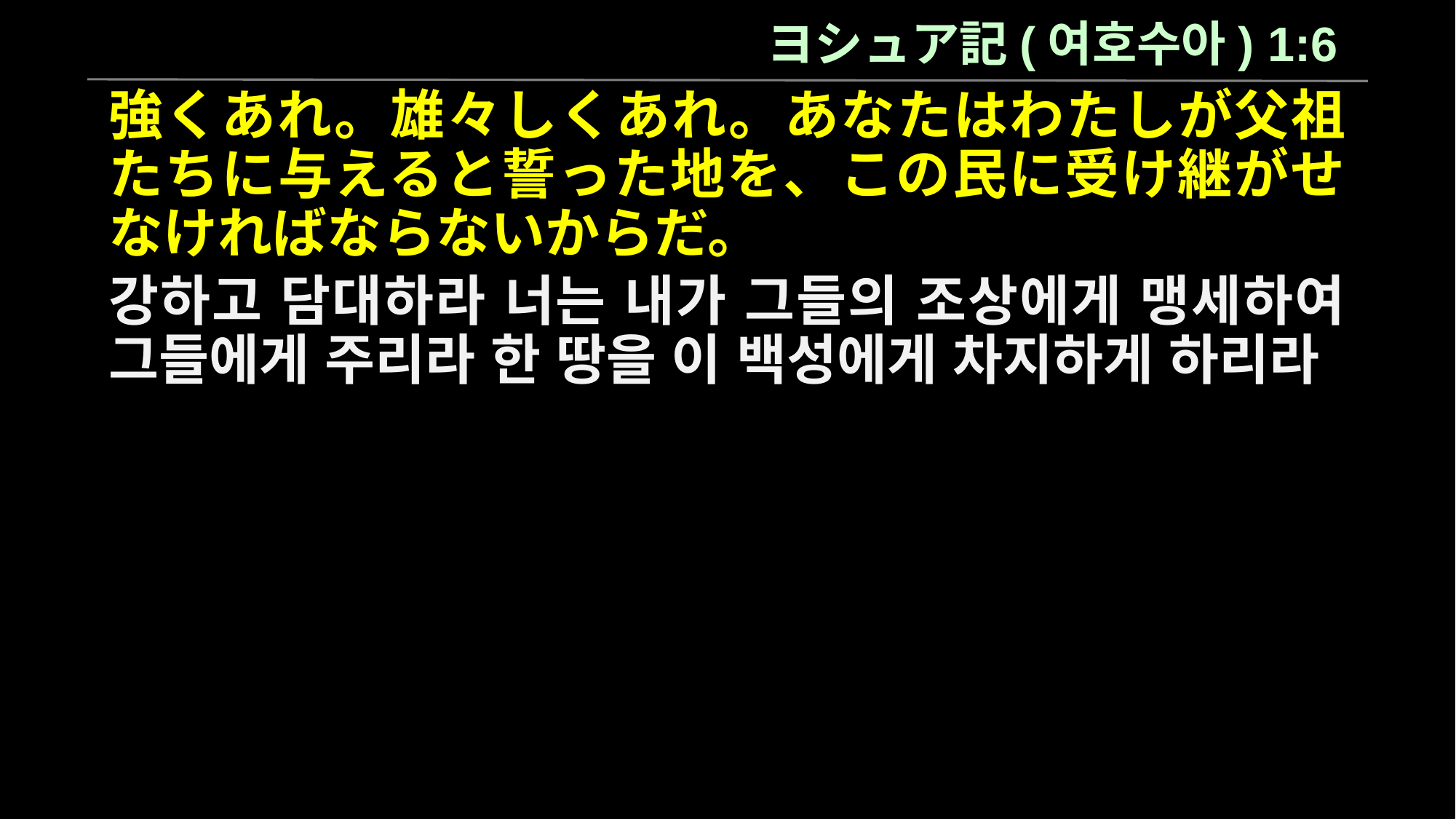

ヨシュア記(여호수아) 1:6

強くあれ。雄々しくあれ。あなたはわたしが父祖たちに与えると誓った地を、この民に受け継がせなければならないからだ。
강하고 담대하라 너는 내가 그들의 조상에게 맹세하여 그들에게 주리라 한 땅을 이 백성에게 차지하게 하리라